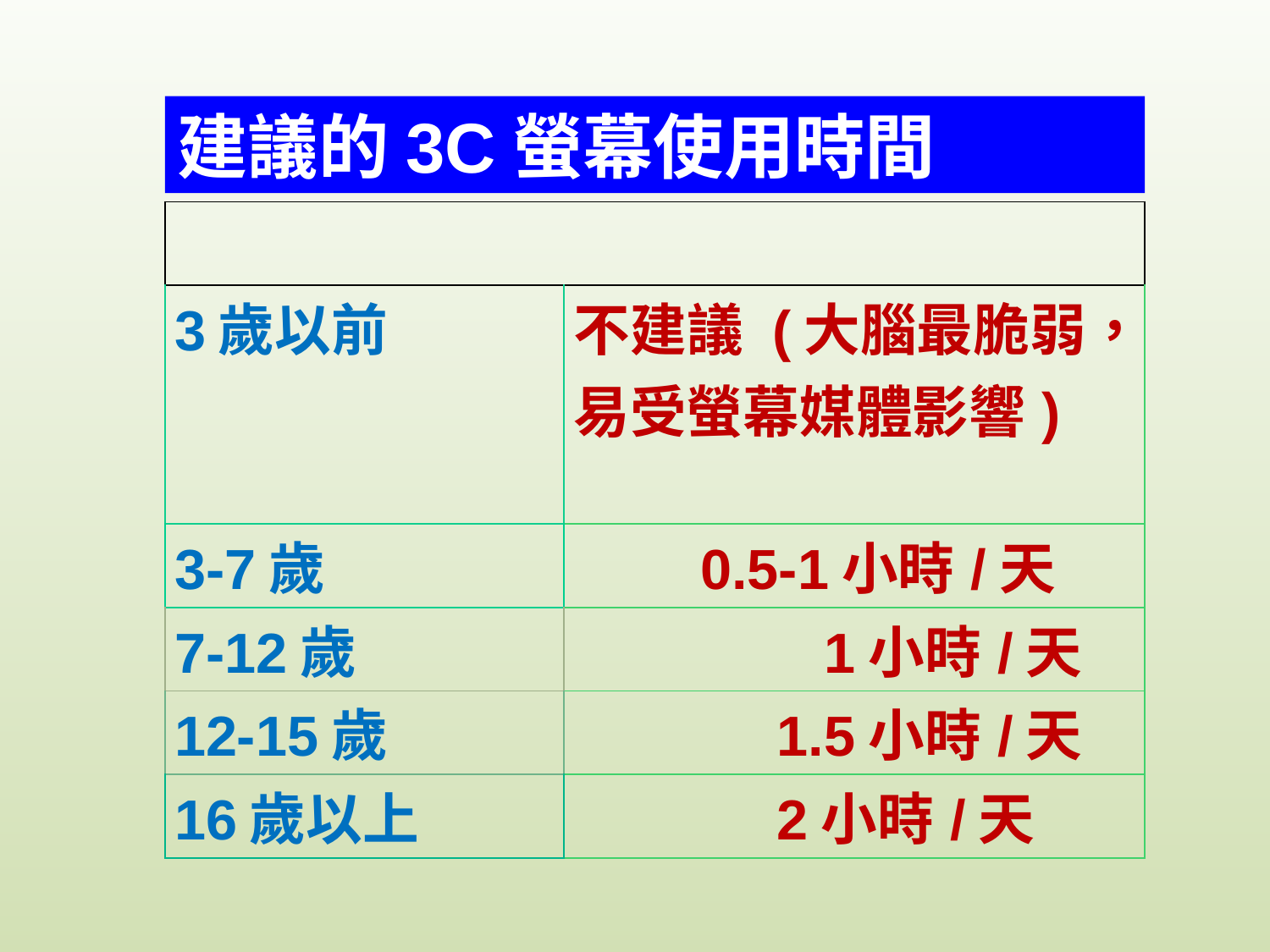

|  |  |
| --- | --- |
|  |  |
| 3歲以前 | 不建議 (大腦最脆弱，易受螢幕媒體影響) |
| 3-7歲 | 0.5-1小時/天 |
| 7-12歲 | 1小時/天 |
| 12-15歲 | 1.5小時/天 |
| 16歲以上 | 2小時/天 |
建議的3C螢幕使用時間